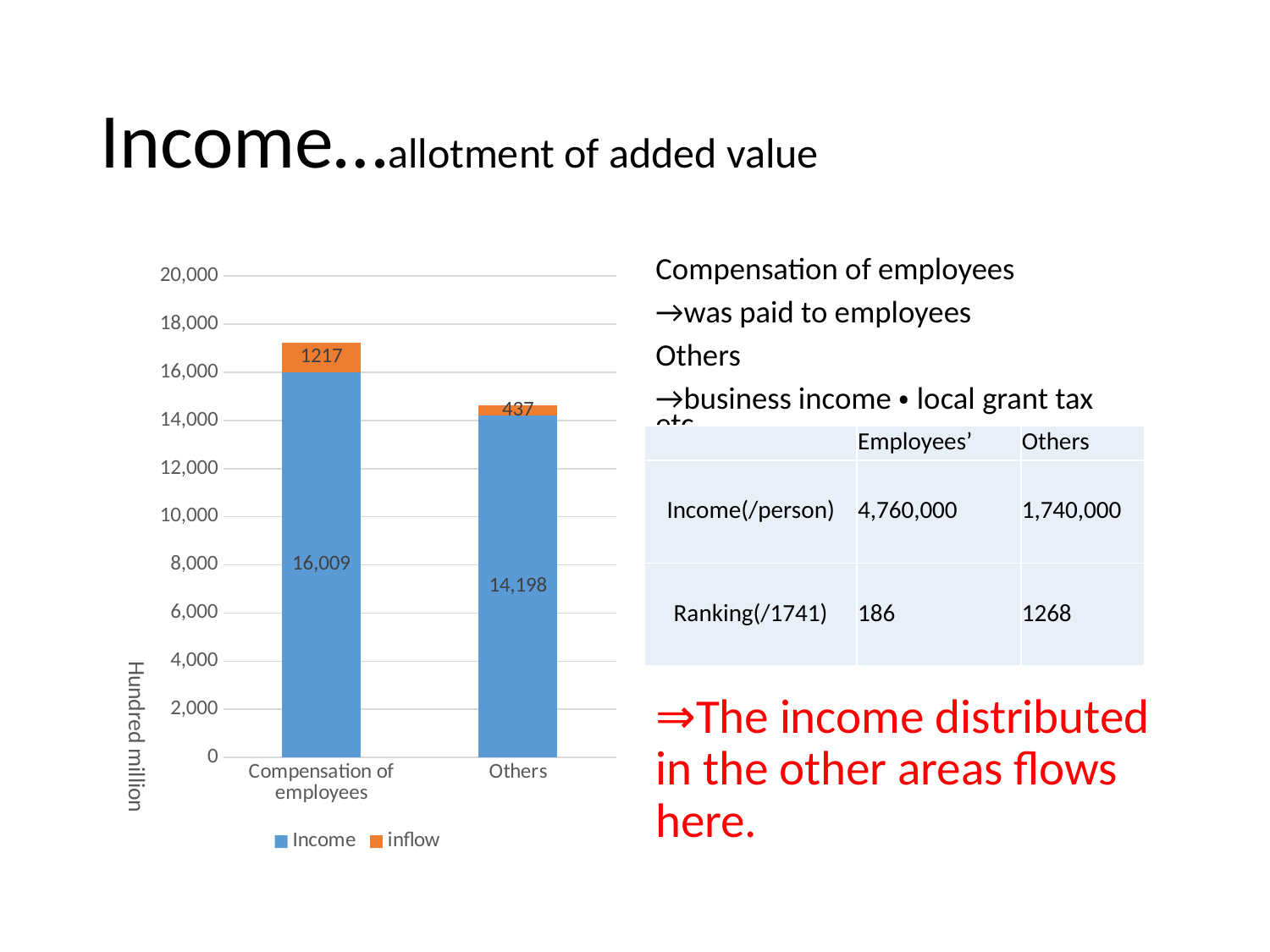

# Income…allotment of added value

### Chart

| Category | Income | inflow |
|---|---|---|
| Compensation of employees | 16009.0 | 1217.0 |
| Others | 14198.0 | 437.0 |
Compensation of employees
→was paid to employees
Others
→business income・local grant tax　etc.

⇒The income distributed in the other areas flows here.

|  | Employees’ | Others |
| --- | --- | --- |
| Income(/person) | 4,760,000 | 1,740,000 |
| Ranking(/1741) | 186 | 1268 |